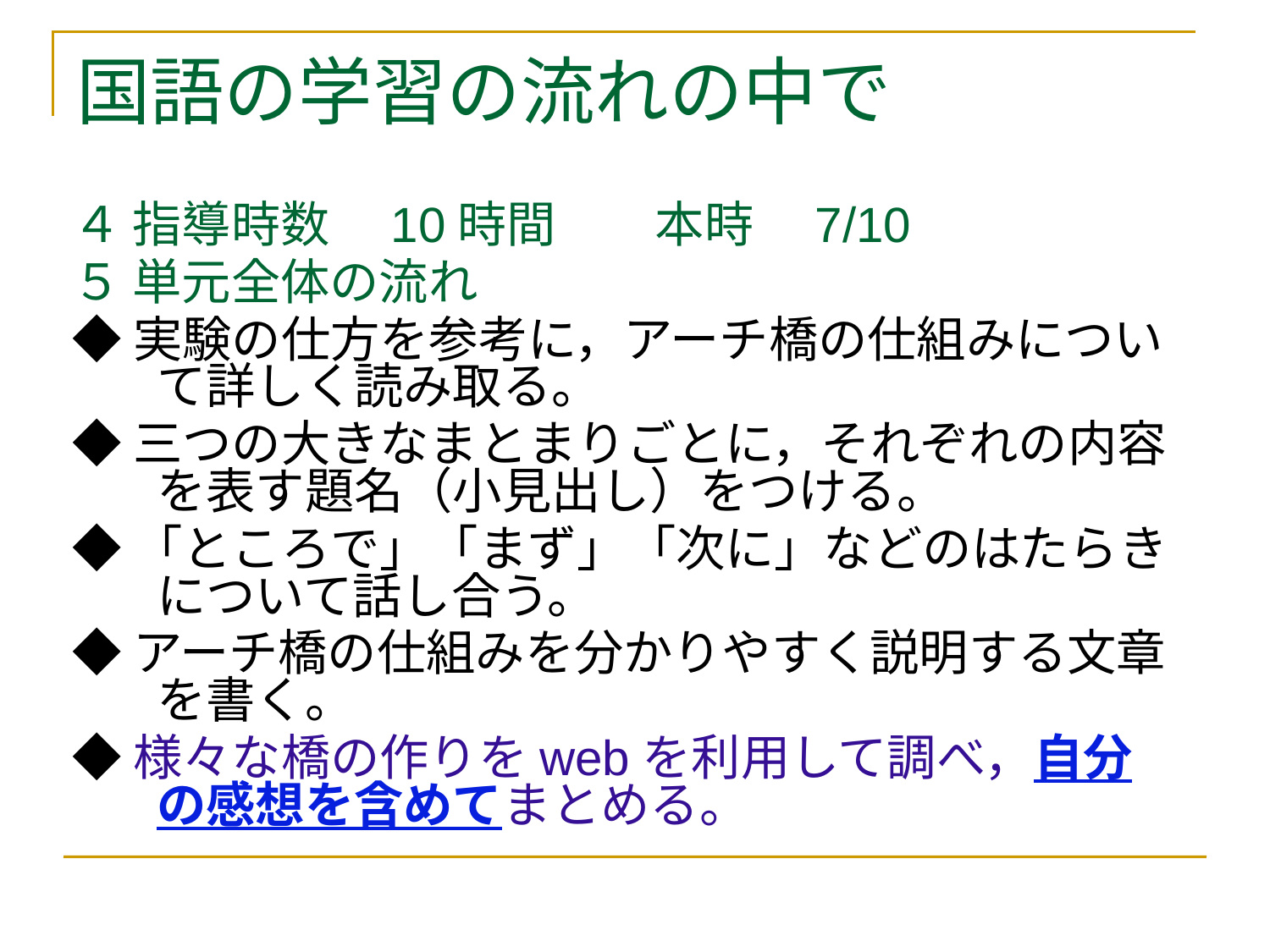

# 国語の学習の流れの中で
４ 指導時数　10時間　　本時　7/10
５ 単元全体の流れ
◆実験の仕方を参考に，アーチ橋の仕組みについて詳しく読み取る。
◆三つの大きなまとまりごとに，それぞれの内容を表す題名（小見出し）をつける。
◆「ところで」「まず」「次に」などのはたらきについて話し合う。
◆アーチ橋の仕組みを分かりやすく説明する文章を書く。
◆様々な橋の作りをwebを利用して調べ，自分の感想を含めてまとめる。